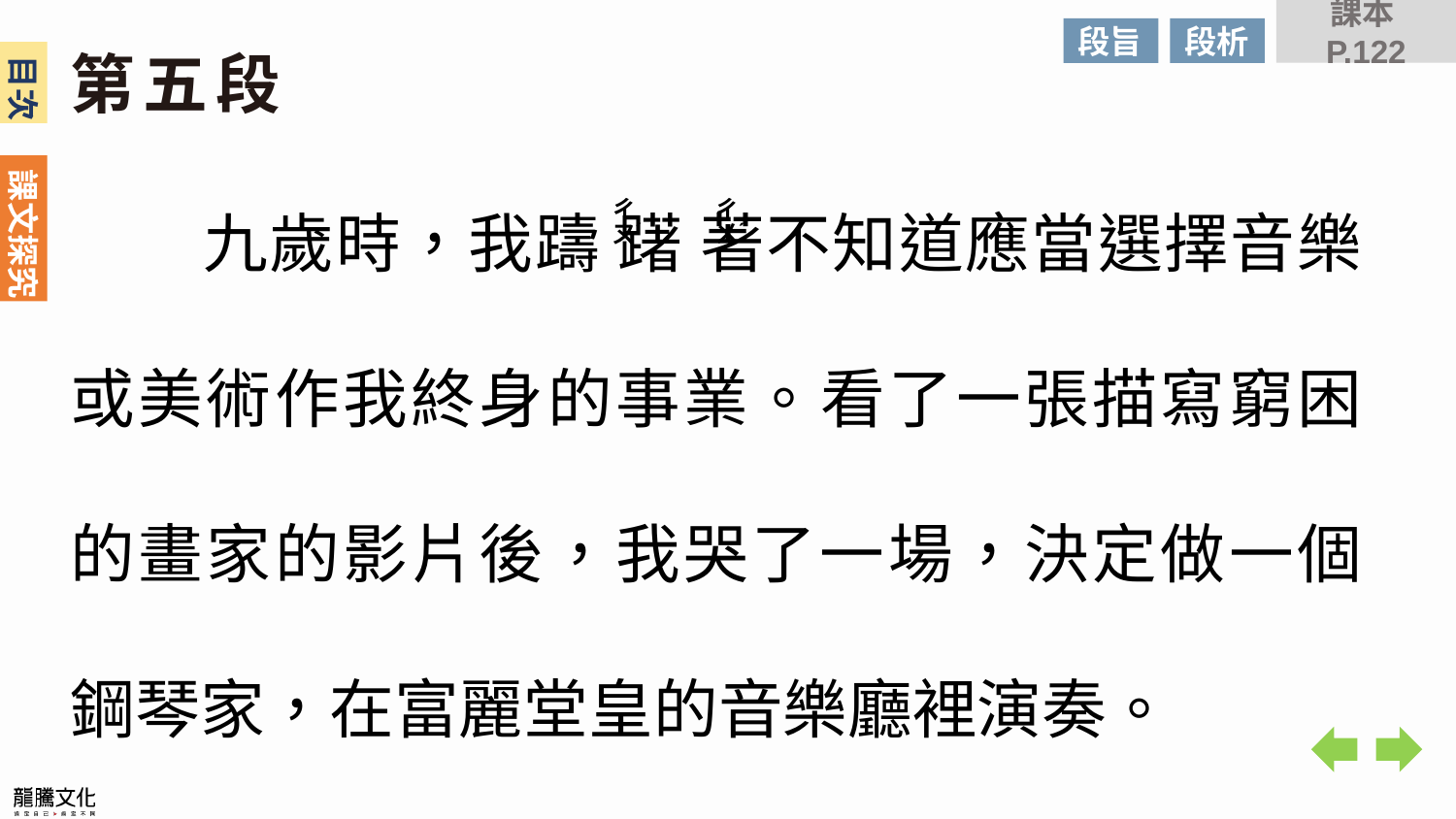

課本P.122
段旨
段析
第五段
　　九歲時，我躊 躇 著不知道應當選擇音樂或美術作我終身的事業。看了一張描寫窮困的畫家的影片後，我哭了一場，決定做一個鋼琴家，在富麗堂皇的音樂廳裡演奏。
ˊ
ㄔㄡ
ˊ
ㄔㄨ